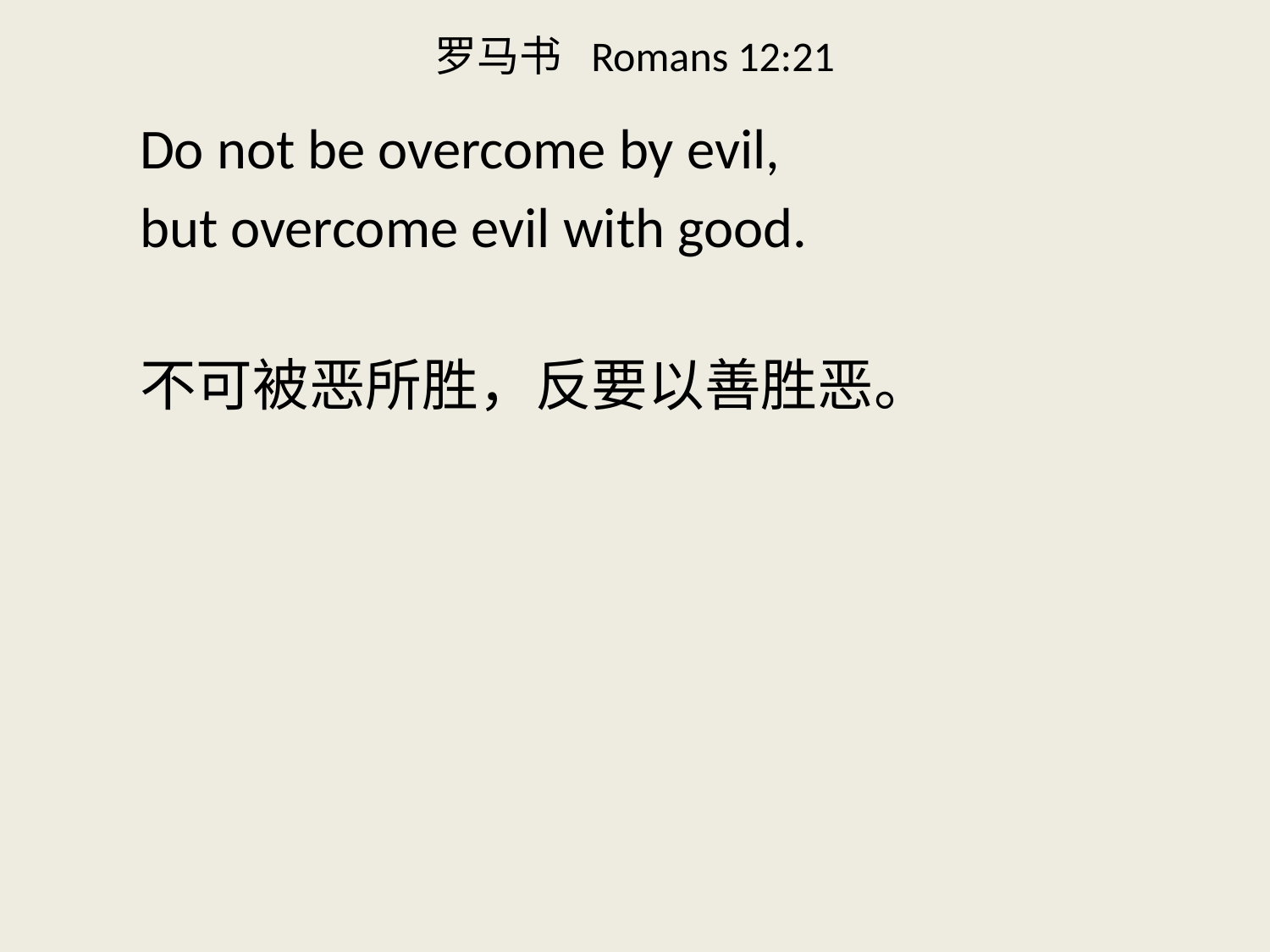

# 罗马书  Romans 12:21
Do not be overcome by evil,
but overcome evil with good.

不可被恶所胜，反要以善胜恶。